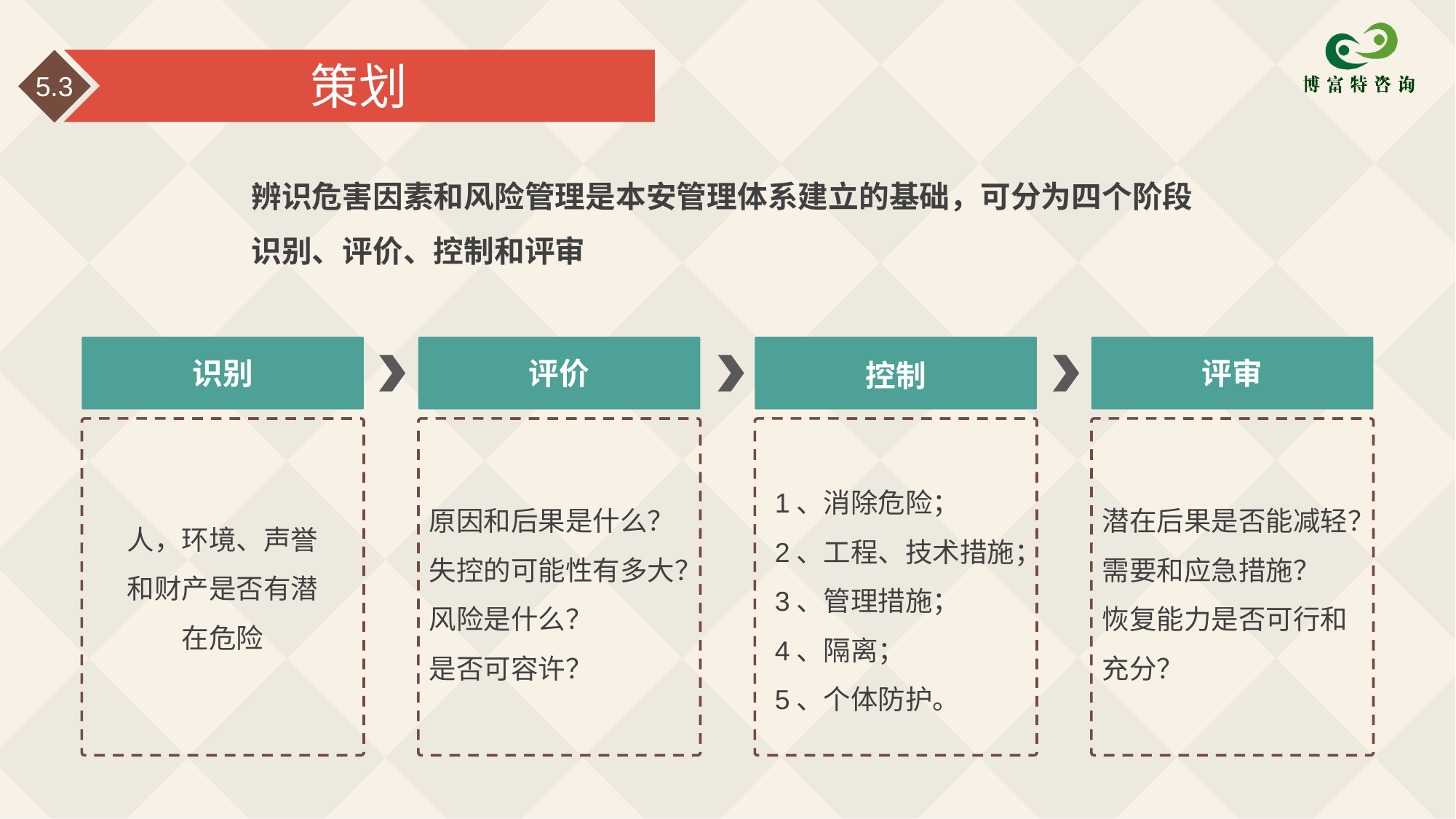

策划
5.3
辨识危害因素和风险管理是本安管理体系建立的基础，可分为四个阶段
识别、评价、控制和评审

识别
评价
评审
控制

1、消除危险；
2、工程、技术措施；
3、管理措施；
4、隔离；
5、个体防护。
原因和后果是什么？
失控的可能性有多大？
风险是什么？
是否可容许？
潜在后果是否能减轻？
需要和应急措施？
恢复能力是否可行和充分？
人，环境、声誉和财产是否有潜在危险